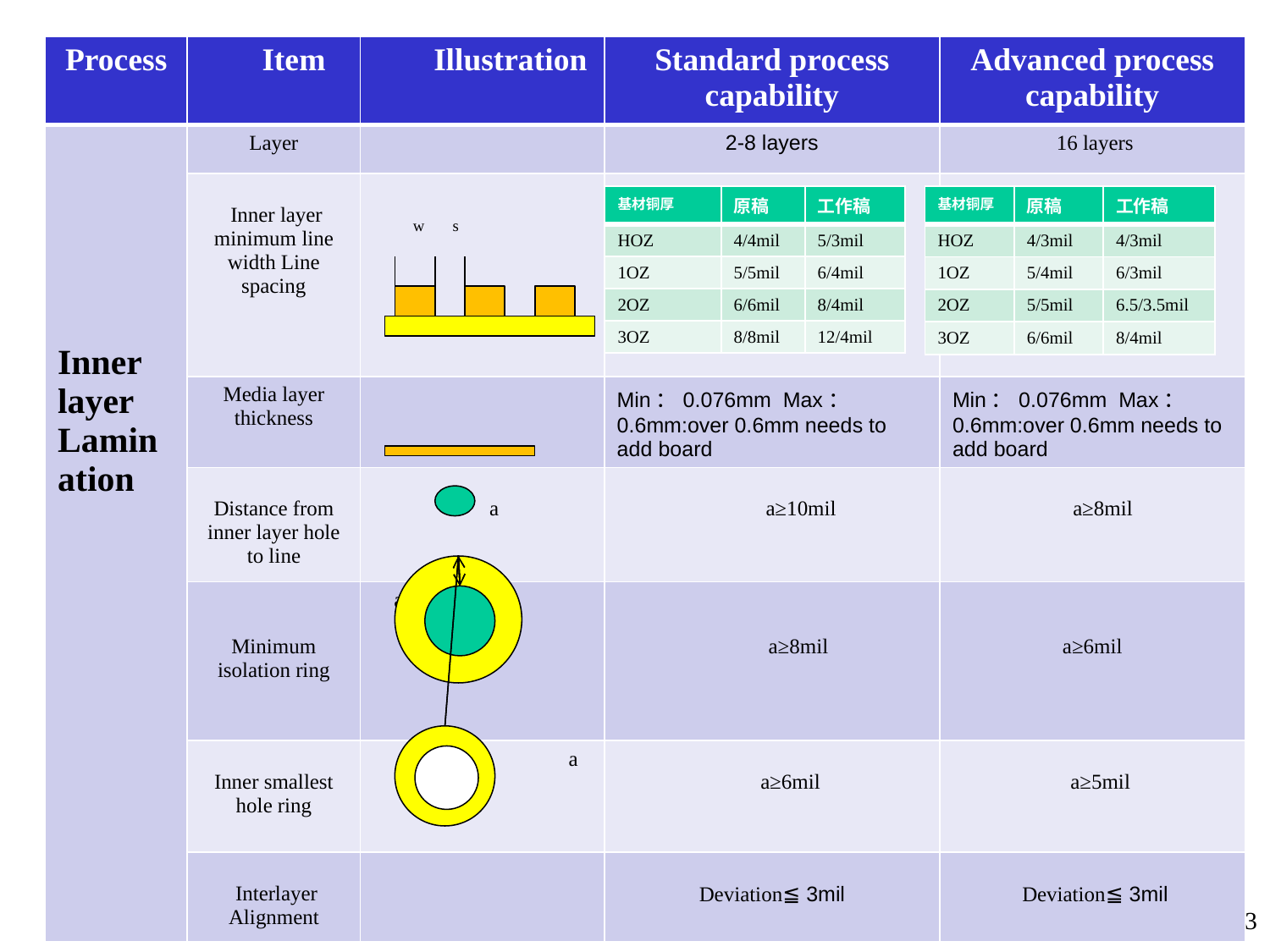

| Process | Item | Illustration | Standard process capability | Advanced process capability |
| --- | --- | --- | --- | --- |
| Inner layer Lamination | Layer |  | 2-8 layers | 16 layers |
|  | Inner layer minimum line width Line spacing | w s |  |  |
|  | Media layer thickness |  | Min：0.076mm Max：0.6mm:over 0.6mm needs to add board | Min：0.076mm Max：0.6mm:over 0.6mm needs to add board |
|  | Distance from inner layer hole to line | a | a≥10mil | a≥8mil |
|  | Minimum isolation ring | a a aa | a≥8mil | a≥6mil |
|  | Inner smallest hole ring | a | a≥6mil | a≥5mil |
|  | Interlayer Alignment |  | Deviation≦ 3mil | Deviation≦ 3mil |
| 基材铜厚 | 原稿 | 工作稿 |
| --- | --- | --- |
| HOZ | 4/4mil | 5/3mil |
| 1OZ | 5/5mil | 6/4mil |
| 2OZ | 6/6mil | 8/4mil |
| 3OZ | 8/8mil | 12/4mil |
| 基材铜厚 | 原稿 | 工作稿 |
| --- | --- | --- |
| HOZ | 4/3mil | 4/3mil |
| 1OZ | 5/4mil | 6/3mil |
| 2OZ | 5/5mil | 6.5/3.5mil |
| 3OZ | 6/6mil | 8/4mil |

                a